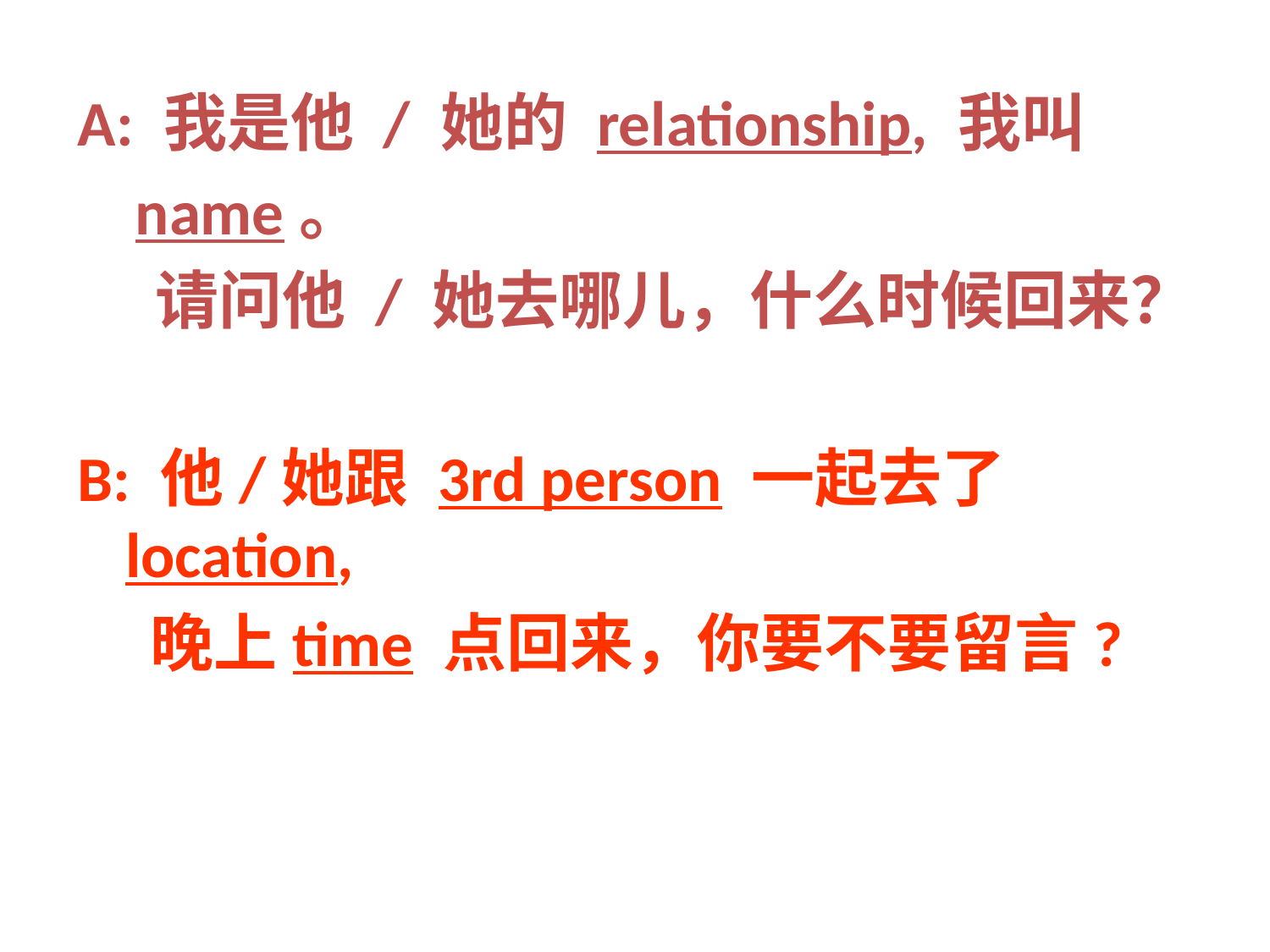

A: 我是他 / 她的 relationship, 我叫
    name。
	 请问他 / 她去哪儿，什么时候回来？

B: 他/她跟 3rd person 一起去了 location,
    晚上time 点回来，你要不要留言?